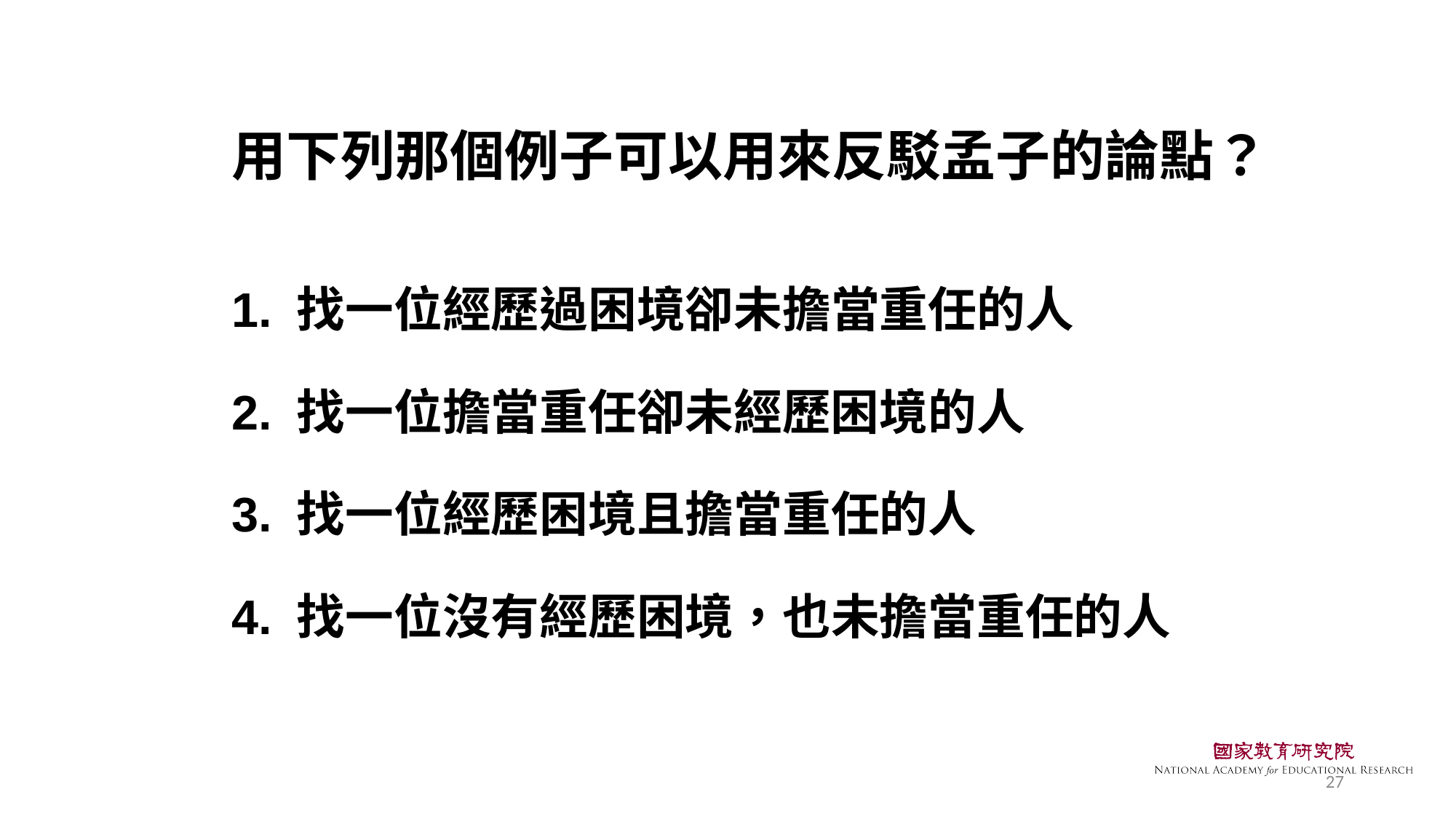

用下列那個例子可以用來反駁孟子的論點？

1. 找一位經歷過困境卻未擔當重任的人
2. 找一位擔當重任卻未經歷困境的人
3. 找一位經歷困境且擔當重任的人
4. 找一位沒有經歷困境，也未擔當重任的人
27